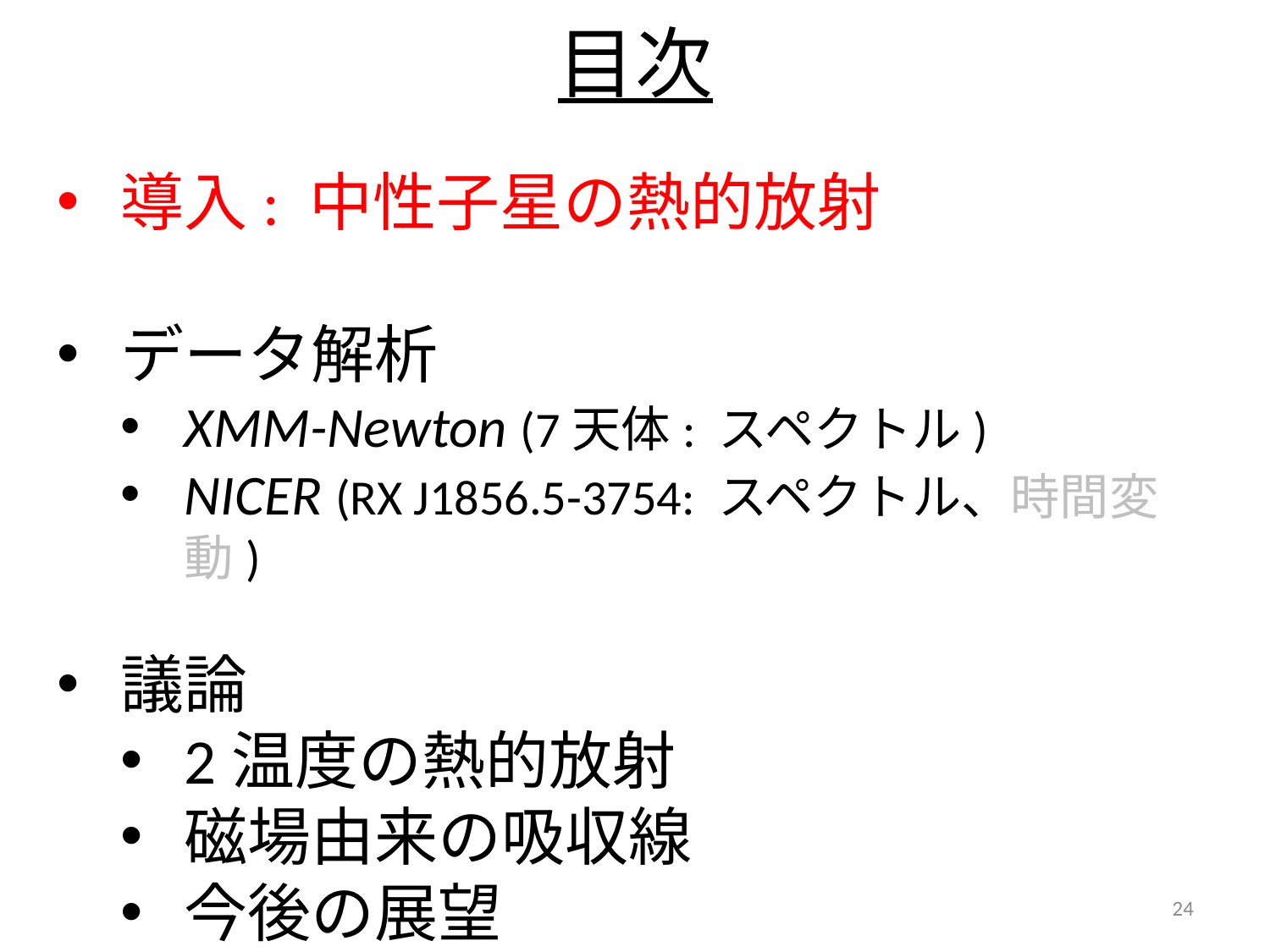

# 目次
導入: 中性子星の熱的放射

データ解析
XMM-Newton (7天体: スペクトル)
NICER (RX J1856.5-3754: スペクトル、時間変動)

議論
2温度の熱的放射
磁場由来の吸収線
今後の展望
24